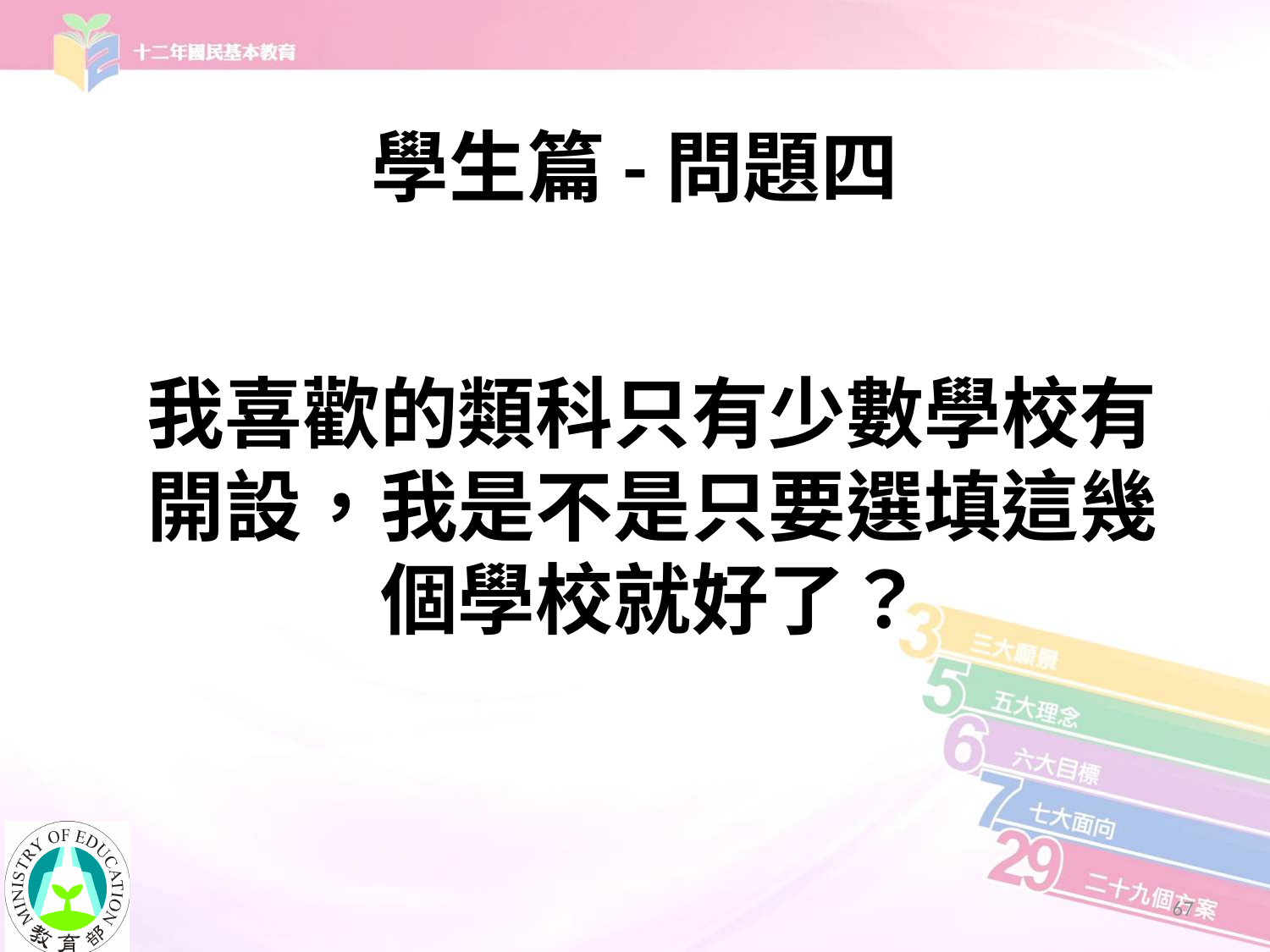

# 學生篇-問題四
	我喜歡的類科只有少數學校有開設，我是不是只要選填這幾個學校就好了？
67